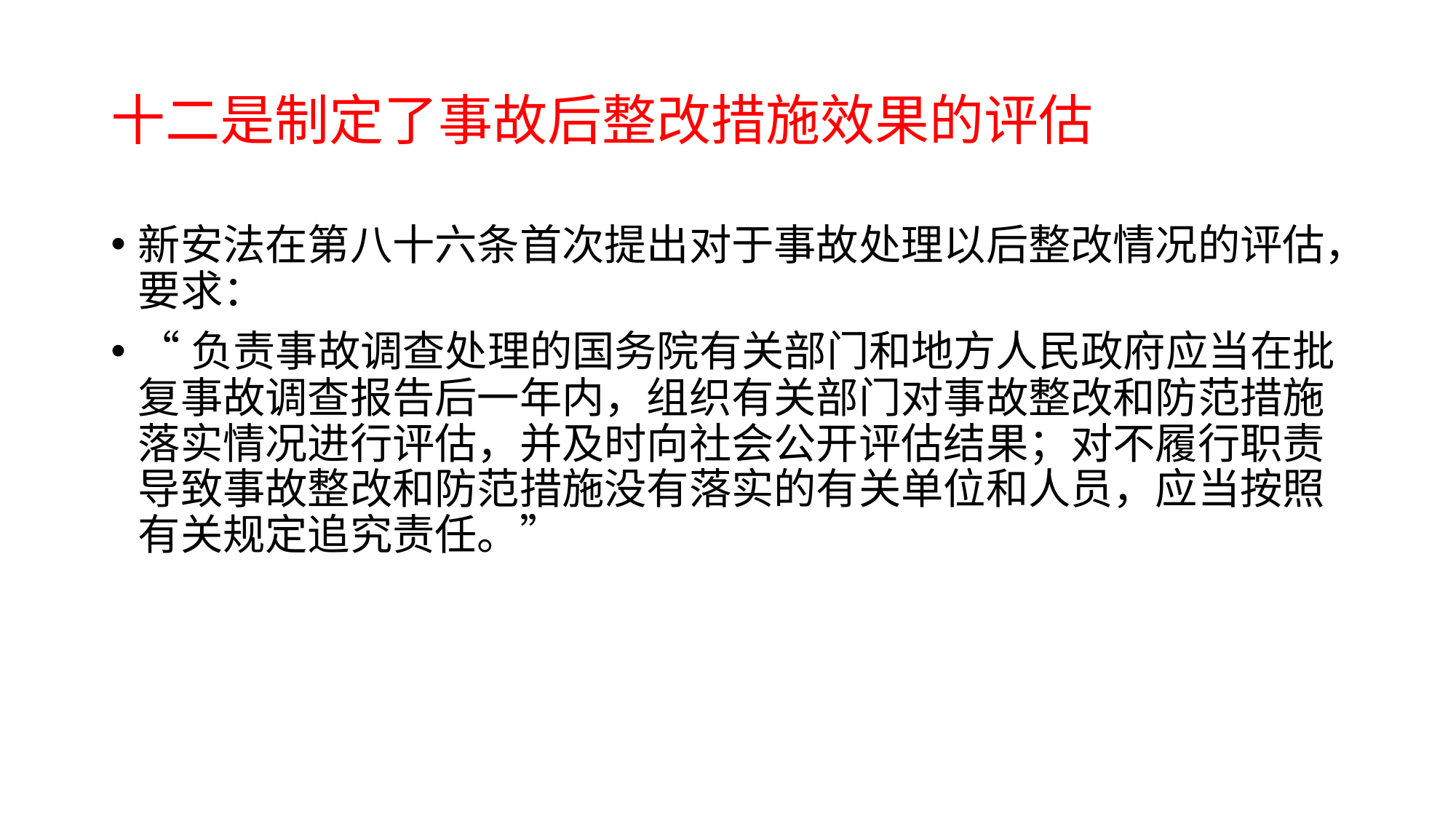

# 十二是制定了事故后整改措施效果的评估
新安法在第八十六条首次提出对于事故处理以后整改情况的评估，要求：
“负责事故调查处理的国务院有关部门和地方人民政府应当在批复事故调查报告后一年内，组织有关部门对事故整改和防范措施落实情况进行评估，并及时向社会公开评估结果；对不履行职责导致事故整改和防范措施没有落实的有关单位和人员，应当按照有关规定追究责任。”
133